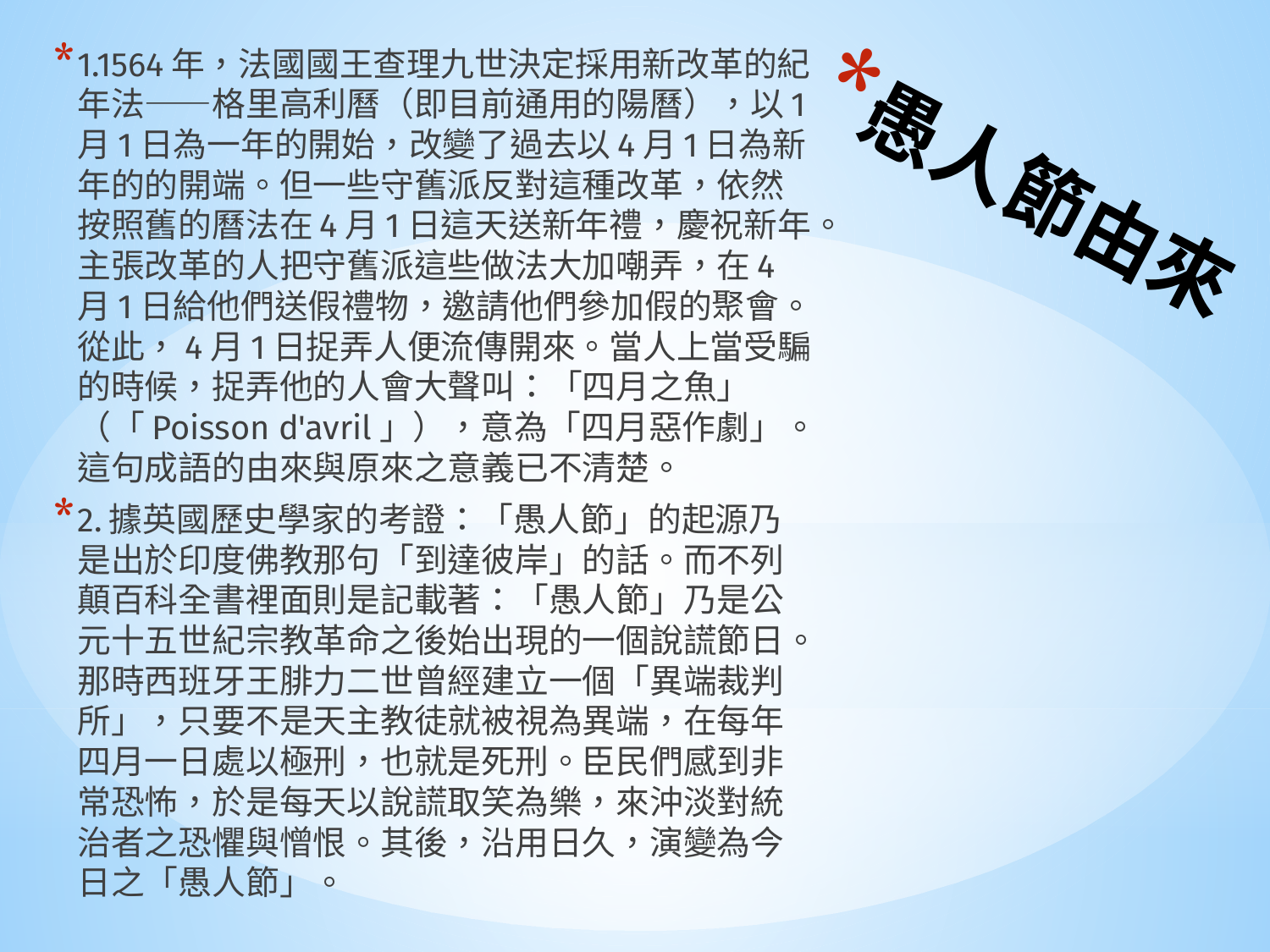

1.1564年，法國國王查理九世決定採用新改革的紀年法——格里高利曆（即目前通用的陽曆），以1月1日為一年的開始，改變了過去以4月1日為新年的的開端。但一些守舊派反對這種改革，依然按照舊的曆法在4月1日這天送新年禮，慶祝新年。主張改革的人把守舊派這些做法大加嘲弄，在4月1日給他們送假禮物，邀請他們參加假的聚會。從此，4月1日捉弄人便流傳開來。當人上當受騙的時候，捉弄他的人會大聲叫：「四月之魚」（「Poisson d'avril」），意為「四月惡作劇」。這句成語的由來與原來之意義已不清楚。
2.據英國歷史學家的考證：「愚人節」的起源乃是出於印度佛教那句「到達彼岸」的話。而不列顛百科全書裡面則是記載著：「愚人節」乃是公元十五世紀宗教革命之後始出現的一個說謊節日。那時西班牙王腓力二世曾經建立一個「異端裁判所」，只要不是天主教徒就被視為異端，在每年四月一日處以極刑，也就是死刑。臣民們感到非常恐怖，於是每天以說謊取笑為樂，來沖淡對統治者之恐懼與憎恨。其後，沿用日久，演變為今日之「愚人節」。
# 愚人節由來